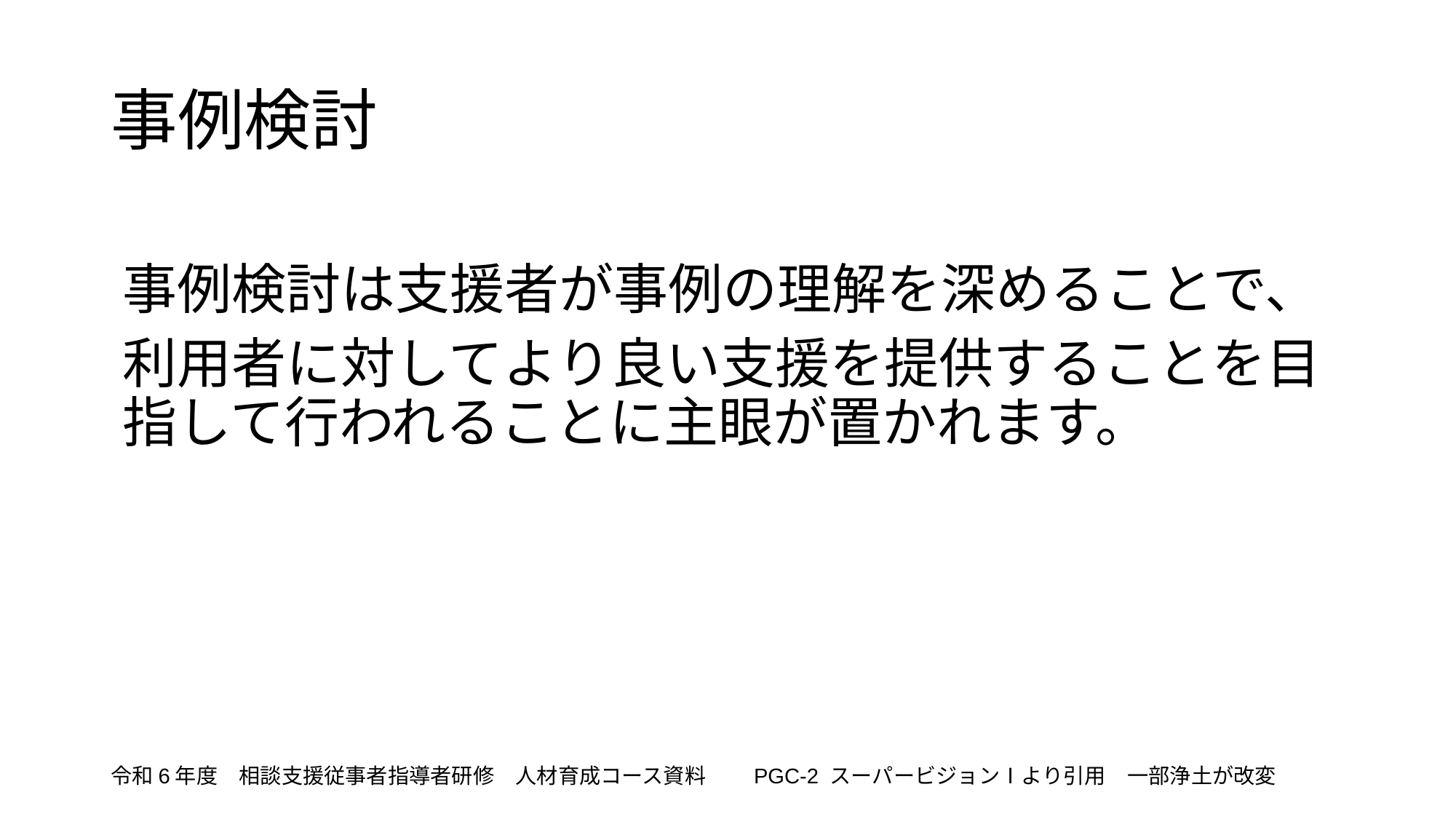

# 事例検討
事例検討は支援者が事例の理解を深めることで、
利用者に対してより良い支援を提供することを目指して行われることに主眼が置かれます。
令和6年度　相談支援従事者指導者研修　人材育成コース資料　　PGC-2 スーパービジョンⅠより引用　一部浄土が改変